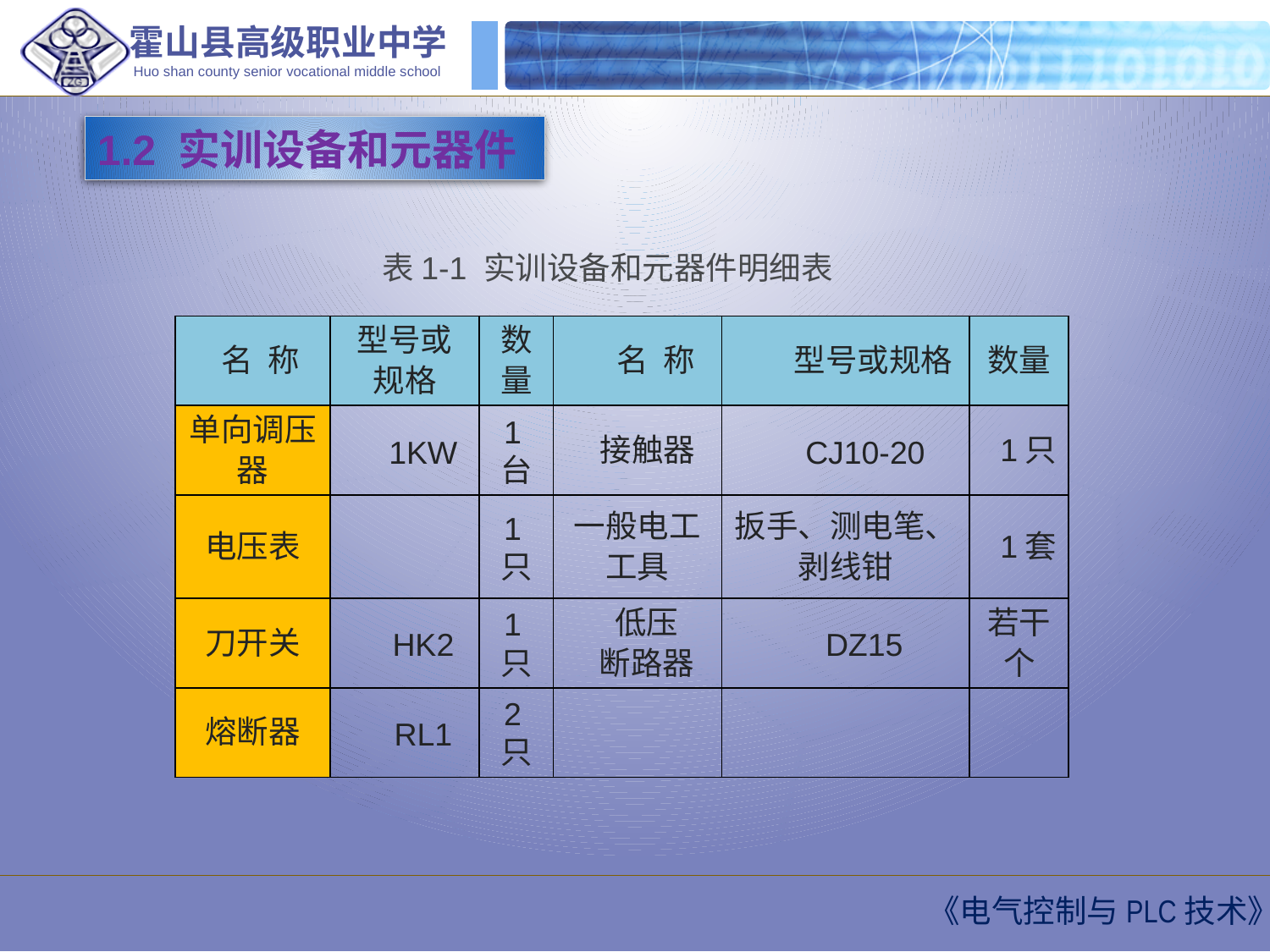

1.2 实训设备和元器件
表1-1 实训设备和元器件明细表
| 名 称 | 型号或 规格 | 数量 | 名 称 | 型号或规格 | 数量 |
| --- | --- | --- | --- | --- | --- |
| 单向调压器 | 1KW | 1台 | 接触器 | CJ10-20 | 1只 |
| 电压表 |  | 1只 | 一般电工工具 | 扳手、测电笔、剥线钳 | 1套 |
| 刀开关 | HK2 | 1只 | 低压 断路器 | DZ15 | 若干个 |
| 熔断器 | RL1 | 2只 |  |  |  |